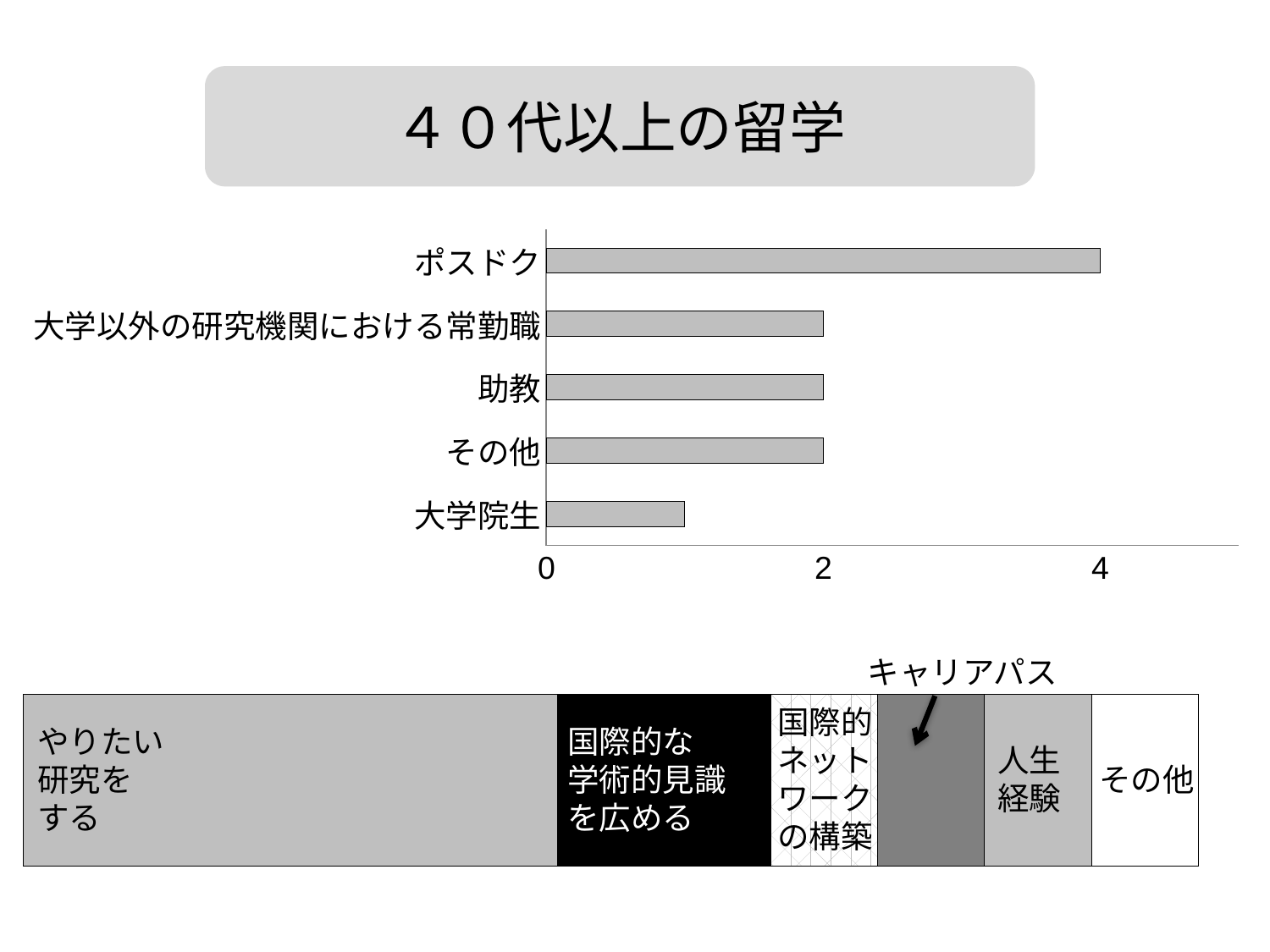

４０代以上の留学

### Chart

| Category |  |
|---|---|
| 大学院生 | 1.0 |
| その他 | 2.0 |
| 助教 | 2.0 |
| 大学以外の研究機関における常勤職 | 2.0 |
| ポスドク | 4.0 |

### Chart

| Category | やりたい研究をする | 国際的な学術的見識を広める | 国際的ネットワークの構築 | キャリアパス | 人生における1つの経験 | その他 |
|---|---|---|---|---|---|---|
キャリアパス
国際的ネットワークの構築
やりたい研究を　する
国際的な 学術的見識を広める
人生経験
その他